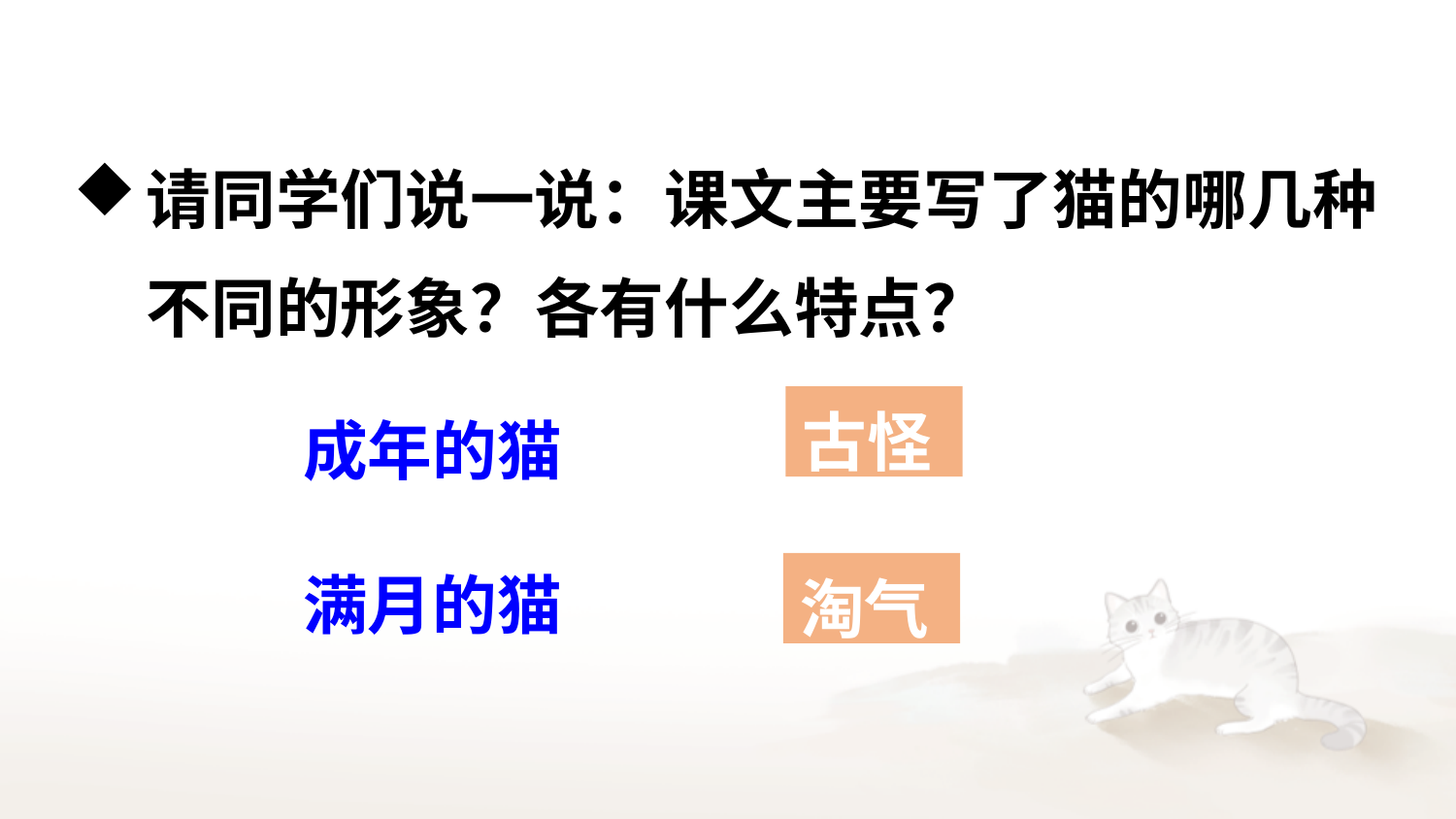

请同学们说一说：课文主要写了猫的哪几种不同的形象？各有什么特点？

古怪
成年的猫
满月的猫

淘气